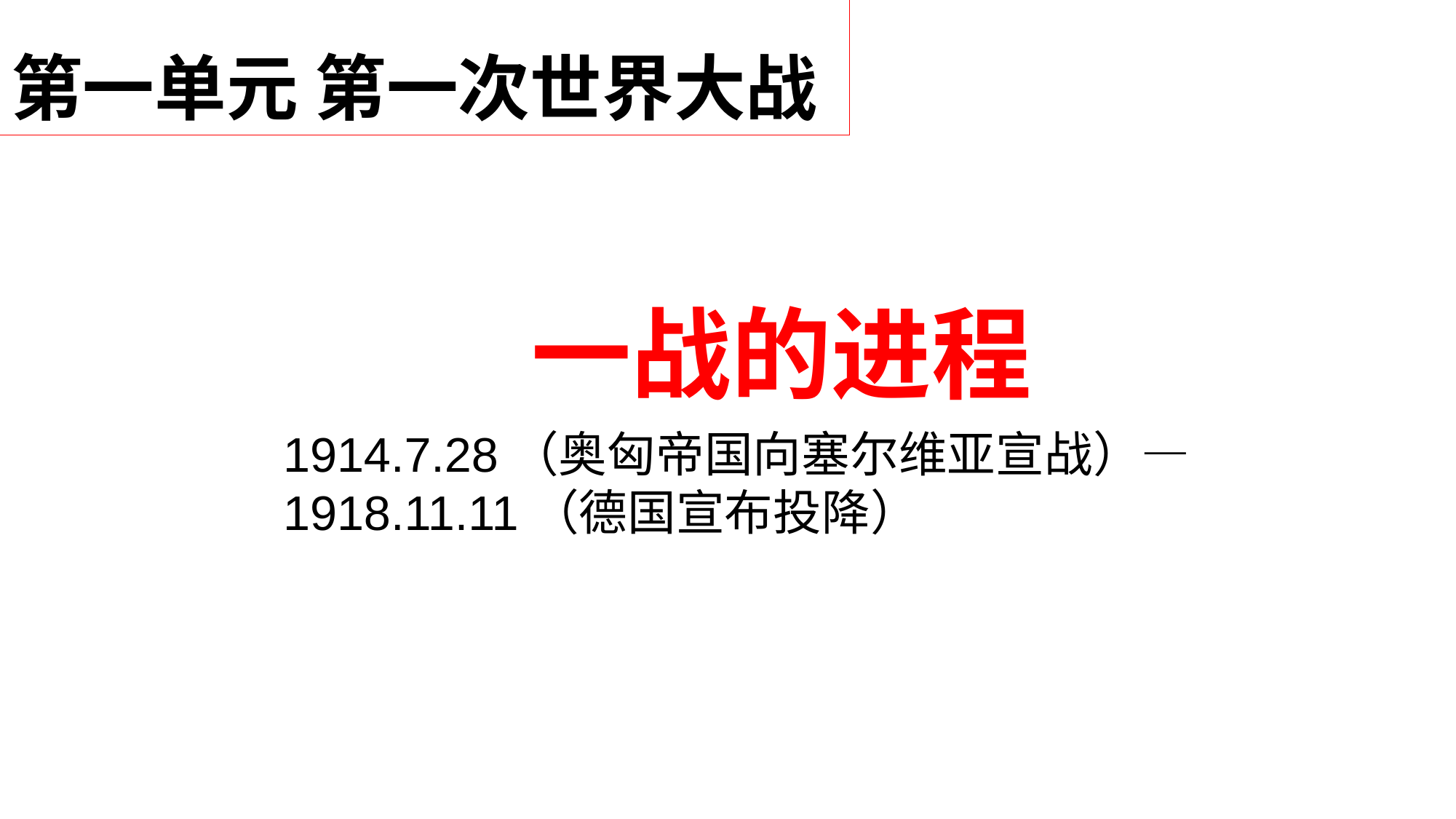

第一单元 第一次世界大战
一战的进程
1914.7.28（奥匈帝国向塞尔维亚宣战）— 1918.11.11（德国宣布投降）